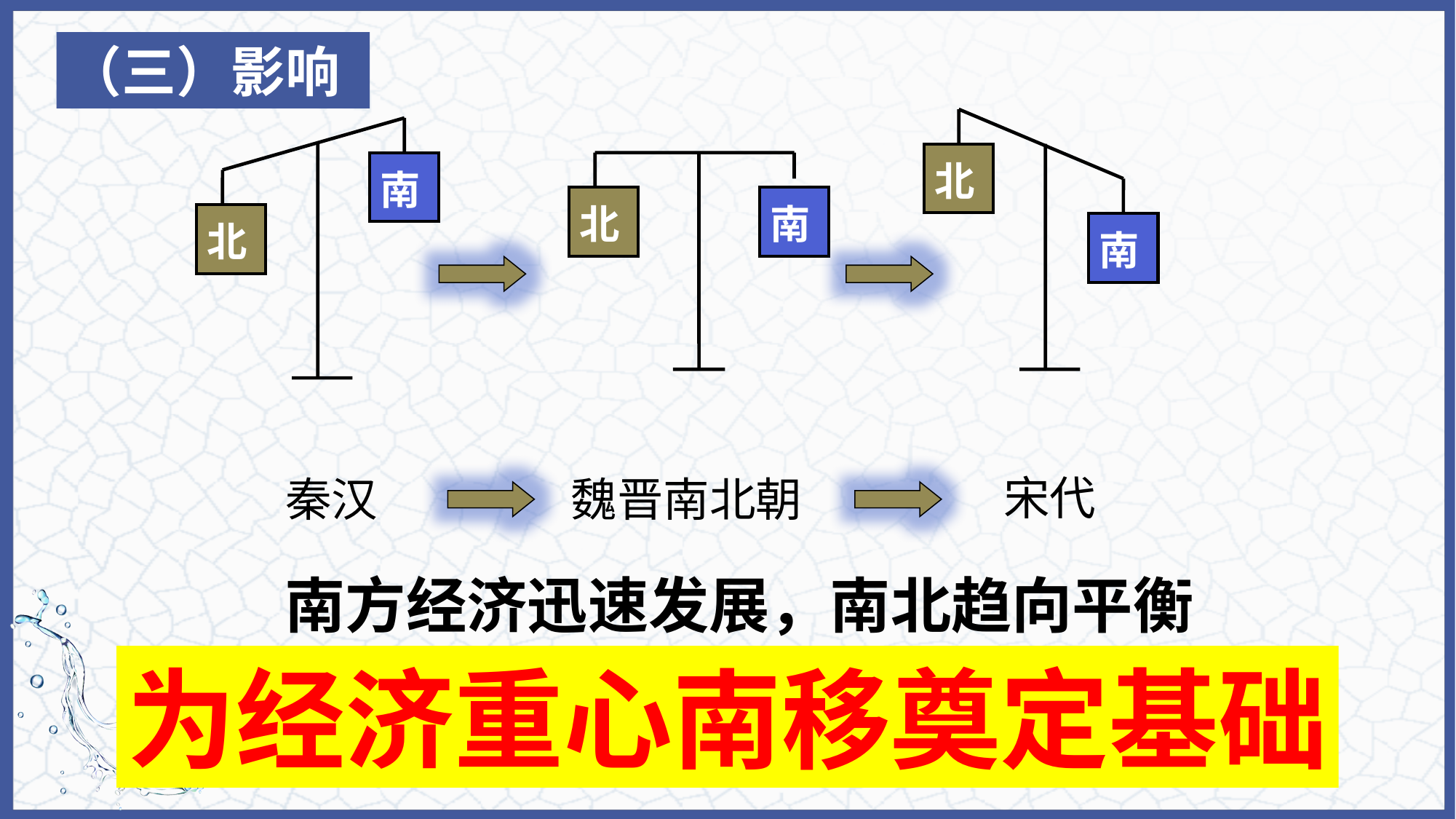

（三）影响

| 北 |
| --- |

| 南 |
| --- |

| 北 |
| --- |
| 南 |
| --- |
| 北 |
| --- |
| 南 |
| --- |

宋代
秦汉
魏晋南北朝

南方经济迅速发展，南北趋向平衡
为经济重心南移奠定基础